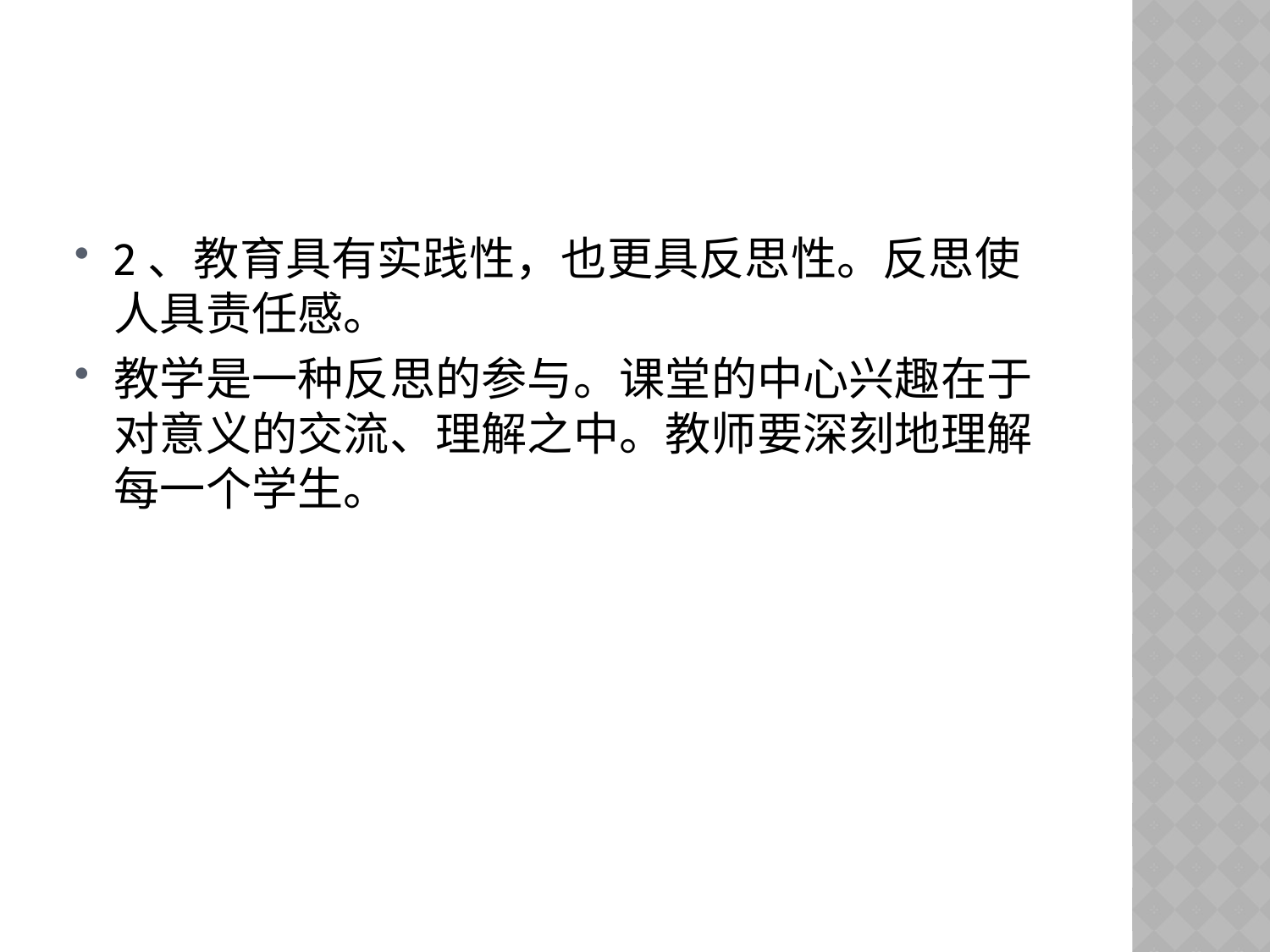

#
2、教育具有实践性，也更具反思性。反思使人具责任感。
教学是一种反思的参与。课堂的中心兴趣在于对意义的交流、理解之中。教师要深刻地理解每一个学生。